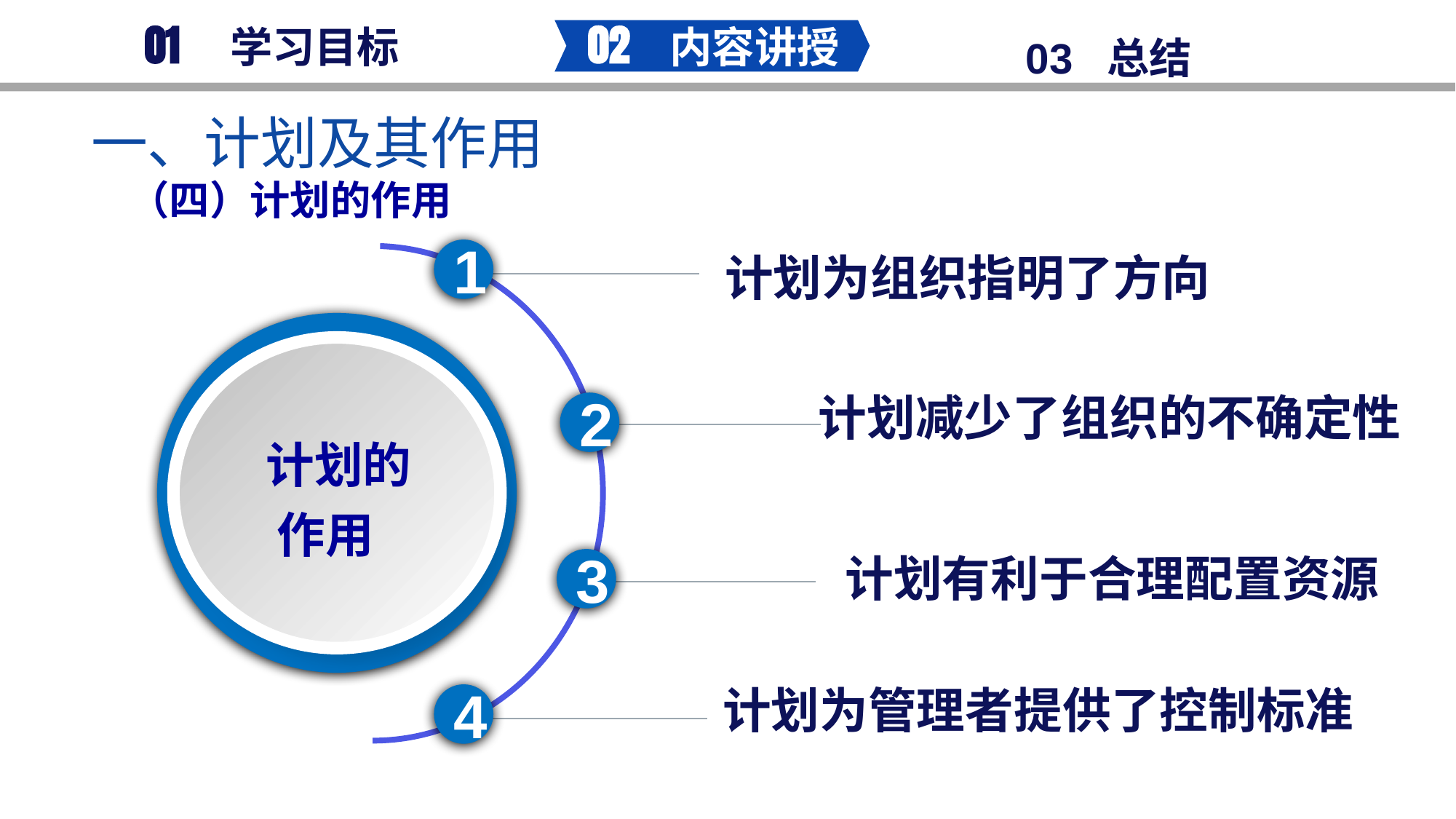

02   内容讲授
01    学习目标
03  总结

一、计划及其作用
（四）计划的作用

1
 计划为组织指明了方向

  计划的
   作用
计划减少了组织的不确定性

2
计划有利于合理配置资源

3
计划为管理者提供了控制标准

4